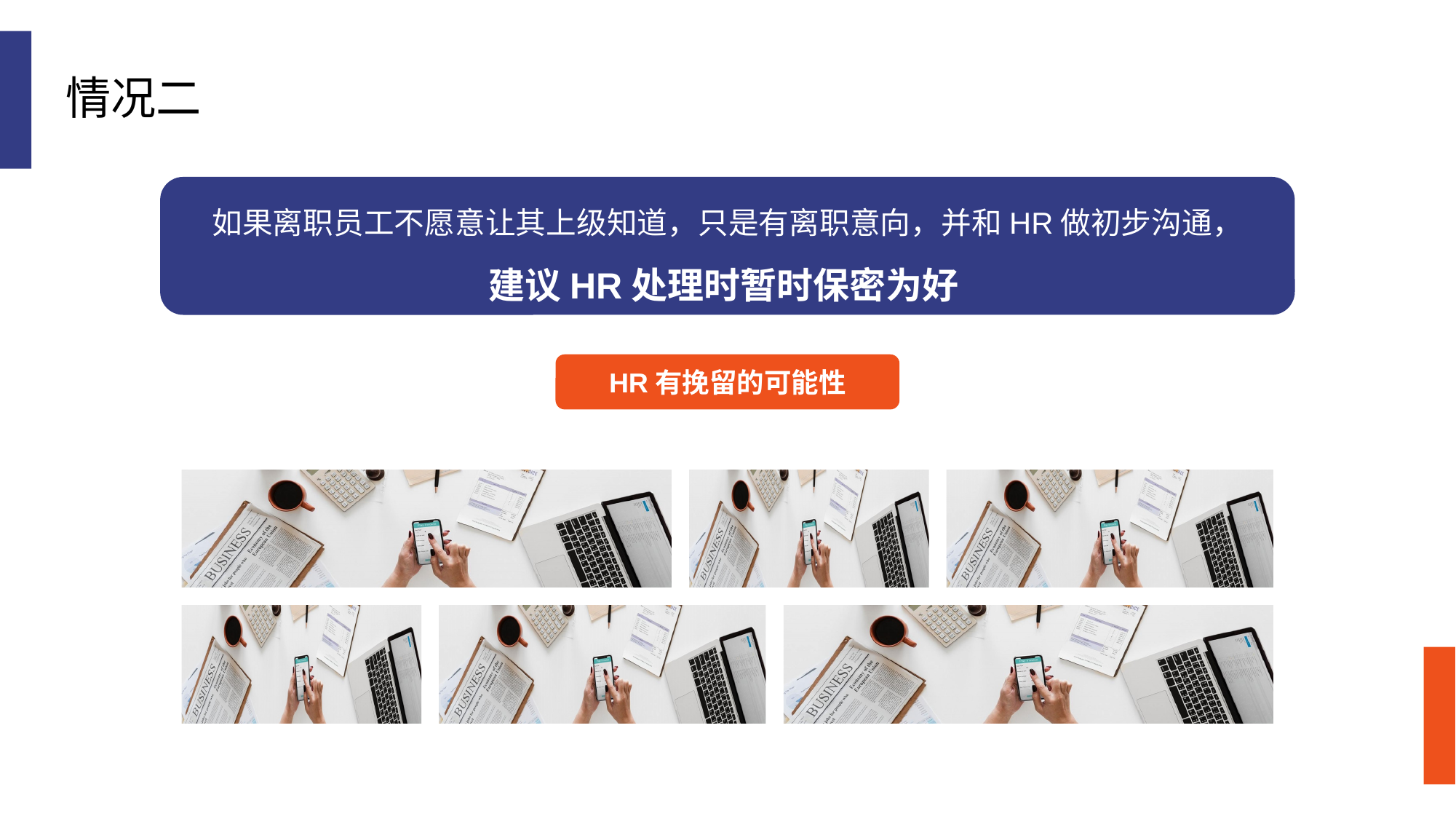

# 情况二
如果离职员工不愿意让其上级知道，只是有离职意向，并和HR做初步沟通，
建议HR处理时暂时保密为好
HR有挽留的可能性